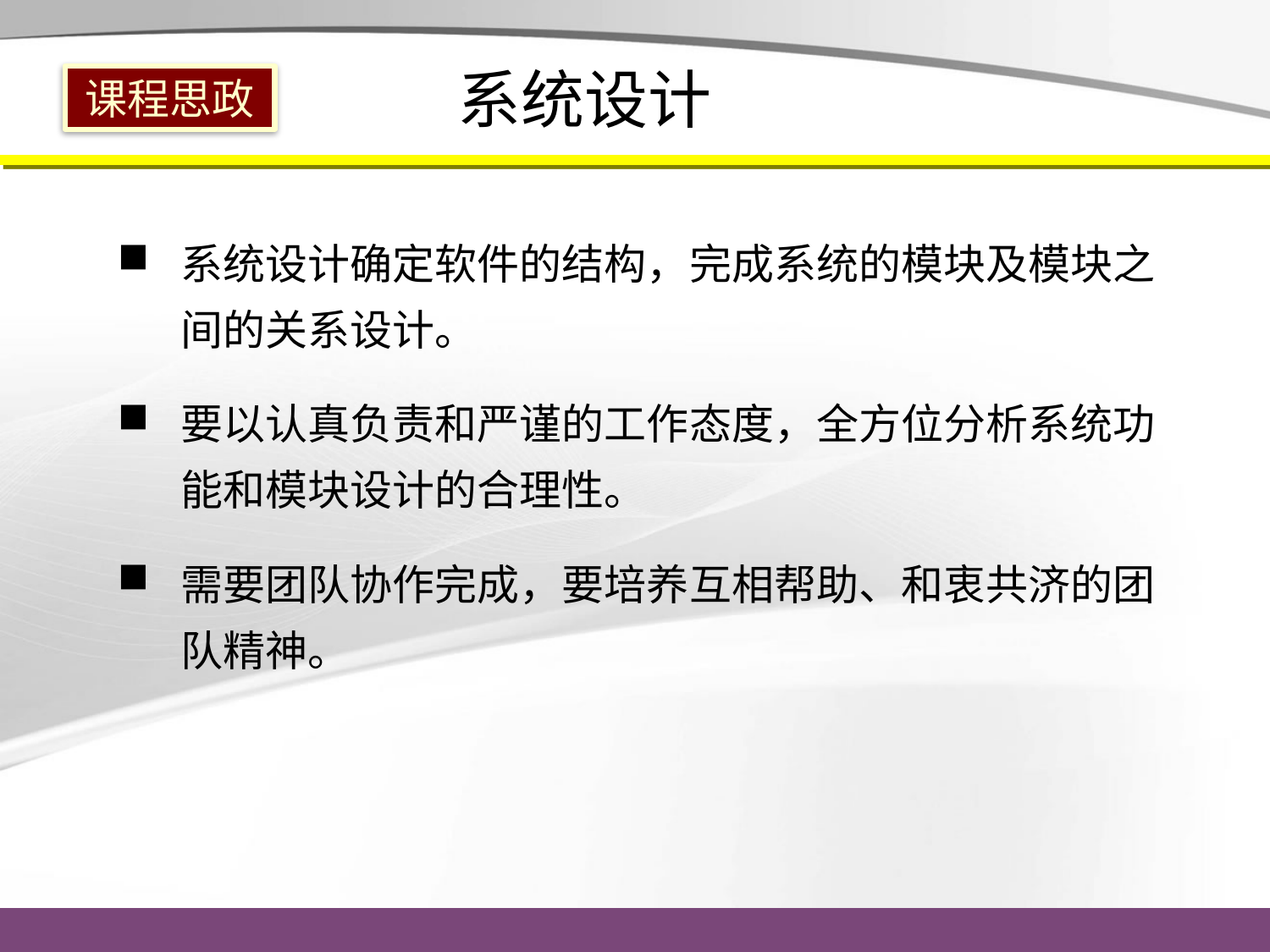

系统设计
课程思政
系统设计确定软件的结构，完成系统的模块及模块之间的关系设计。
要以认真负责和严谨的工作态度，全方位分析系统功能和模块设计的合理性。
需要团队协作完成，要培养互相帮助、和衷共济的团队精神。